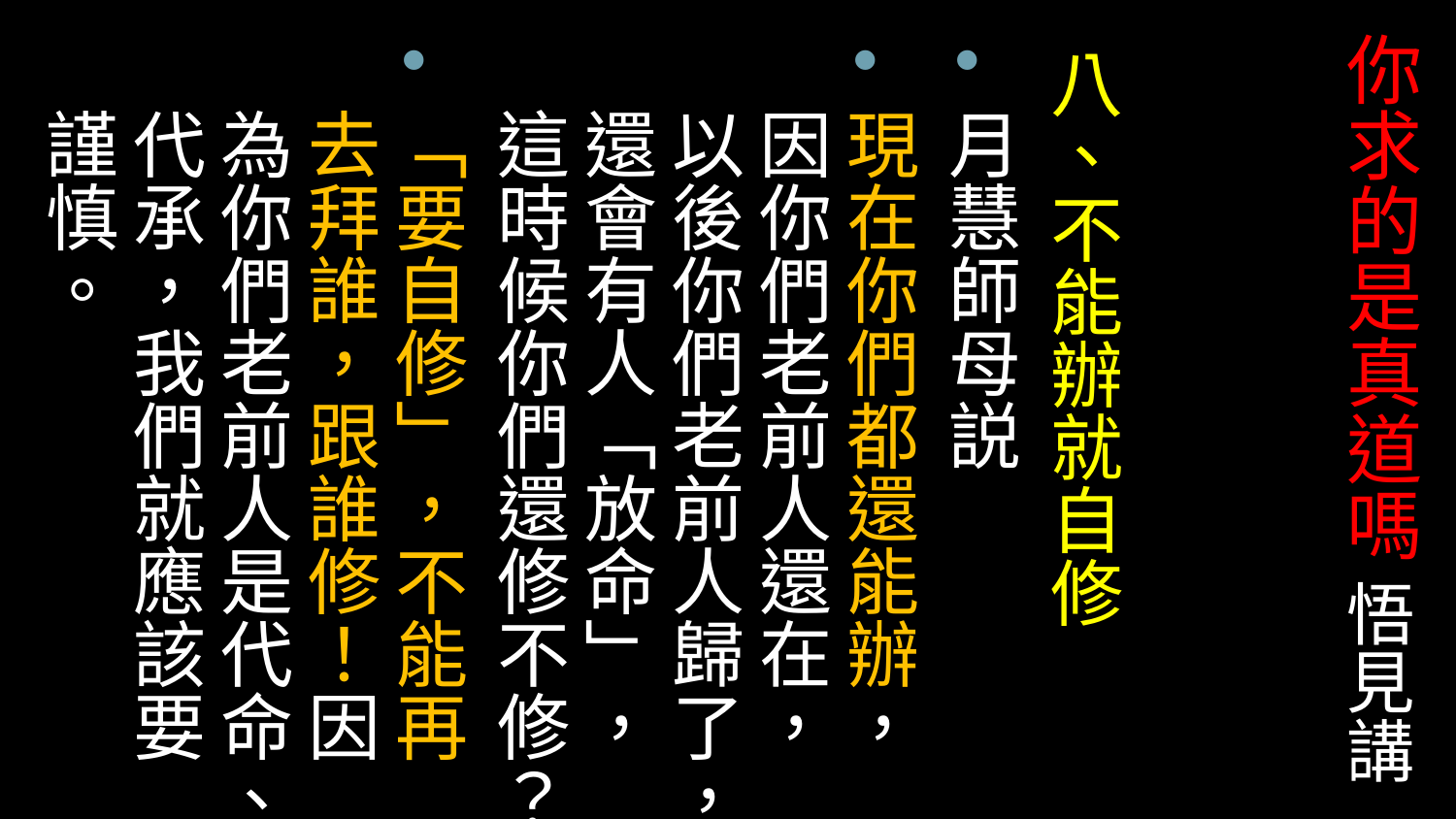

# 你求的是真道嗎 悟見講
八、不能辦就自修
月慧師母説
現在你們都還能辦，因你們老前人還在，以後你們老前人歸了，還會有人「放命」，這時候你們還修不修？
「要自修」，不能再去拜誰，跟誰修！因為你們老前人是代命、代承，我們就應該要謹慎。